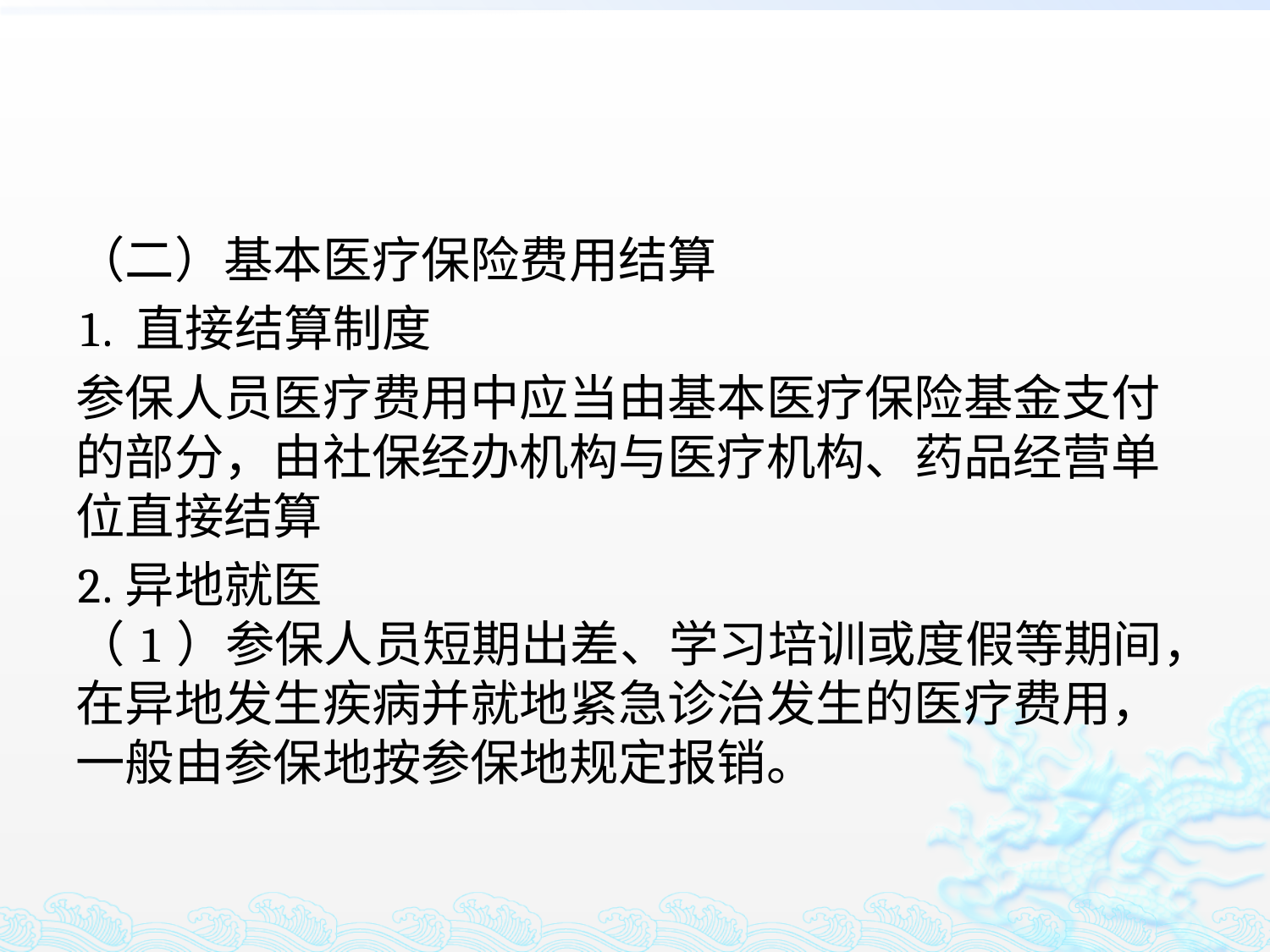

#
（二）基本医疗保险费用结算
1. 直接结算制度
参保人员医疗费用中应当由基本医疗保险基金支付的部分，由社保经办机构与医疗机构、药品经营单位直接结算
2.异地就医
（1）参保人员短期出差、学习培训或度假等期间，在异地发生疾病并就地紧急诊治发生的医疗费用，一般由参保地按参保地规定报销。